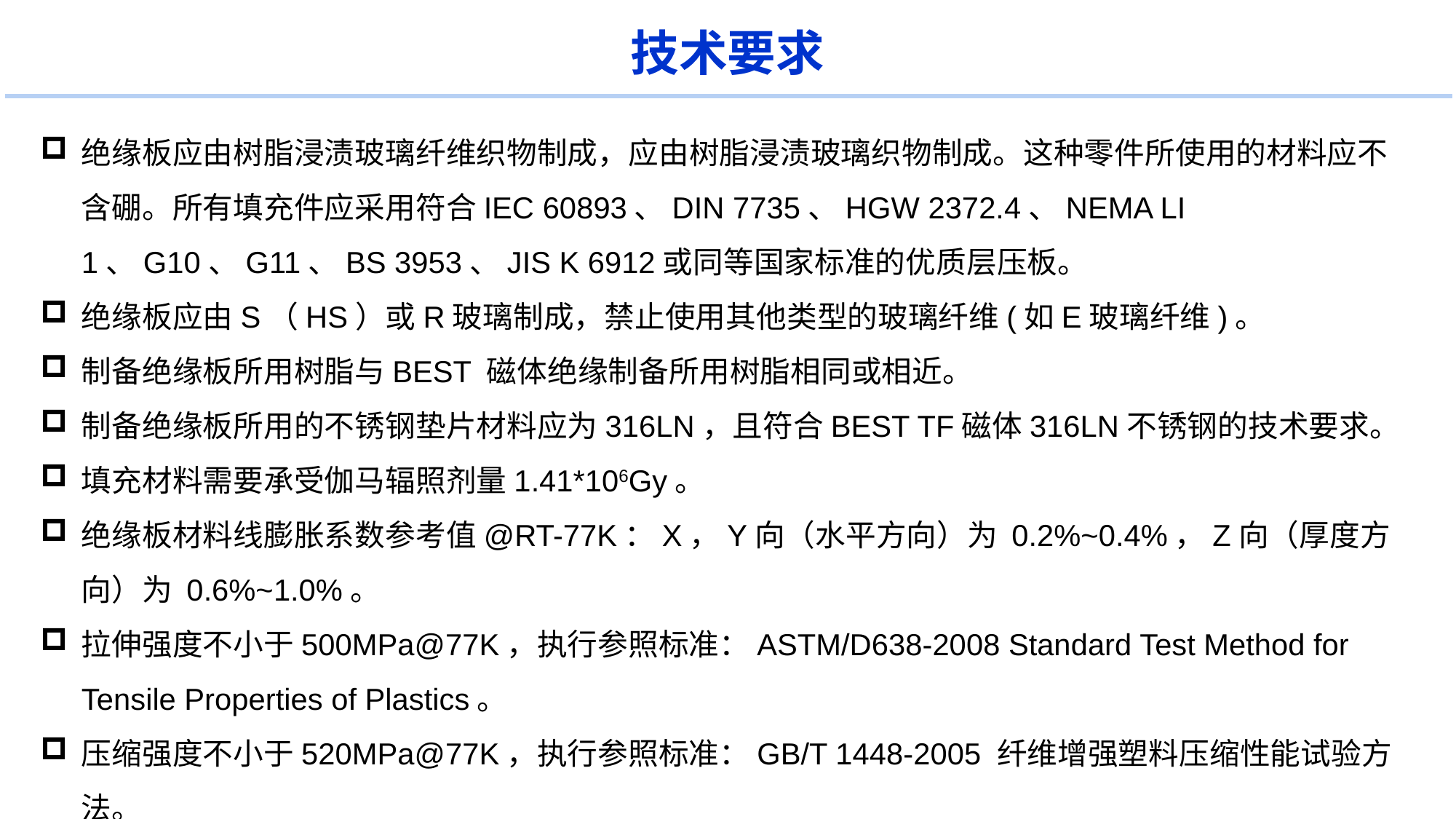

技术要求
绝缘板应由树脂浸渍玻璃纤维织物制成，应由树脂浸渍玻璃织物制成。这种零件所使用的材料应不含硼。所有填充件应采用符合IEC 60893、DIN 7735、HGW 2372.4、NEMA LI 1、G10、G11、BS 3953、JIS K 6912或同等国家标准的优质层压板。
绝缘板应由S（HS）或R玻璃制成，禁止使用其他类型的玻璃纤维(如E玻璃纤维)。
制备绝缘板所用树脂与BEST 磁体绝缘制备所用树脂相同或相近。
制备绝缘板所用的不锈钢垫片材料应为316LN，且符合BEST TF磁体316LN不锈钢的技术要求。
填充材料需要承受伽马辐照剂量1.41*106Gy。
绝缘板材料线膨胀系数参考值@RT-77K：X，Y向（水平方向）为 0.2%~0.4%，Z向（厚度方向）为 0.6%~1.0%。
拉伸强度不小于500MPa@77K，执行参照标准：ASTM/D638-2008 Standard Test Method for Tensile Properties of Plastics。
压缩强度不小于520MPa@77K，执行参照标准：GB/T 1448-2005 纤维增强塑料压缩性能试验方法。